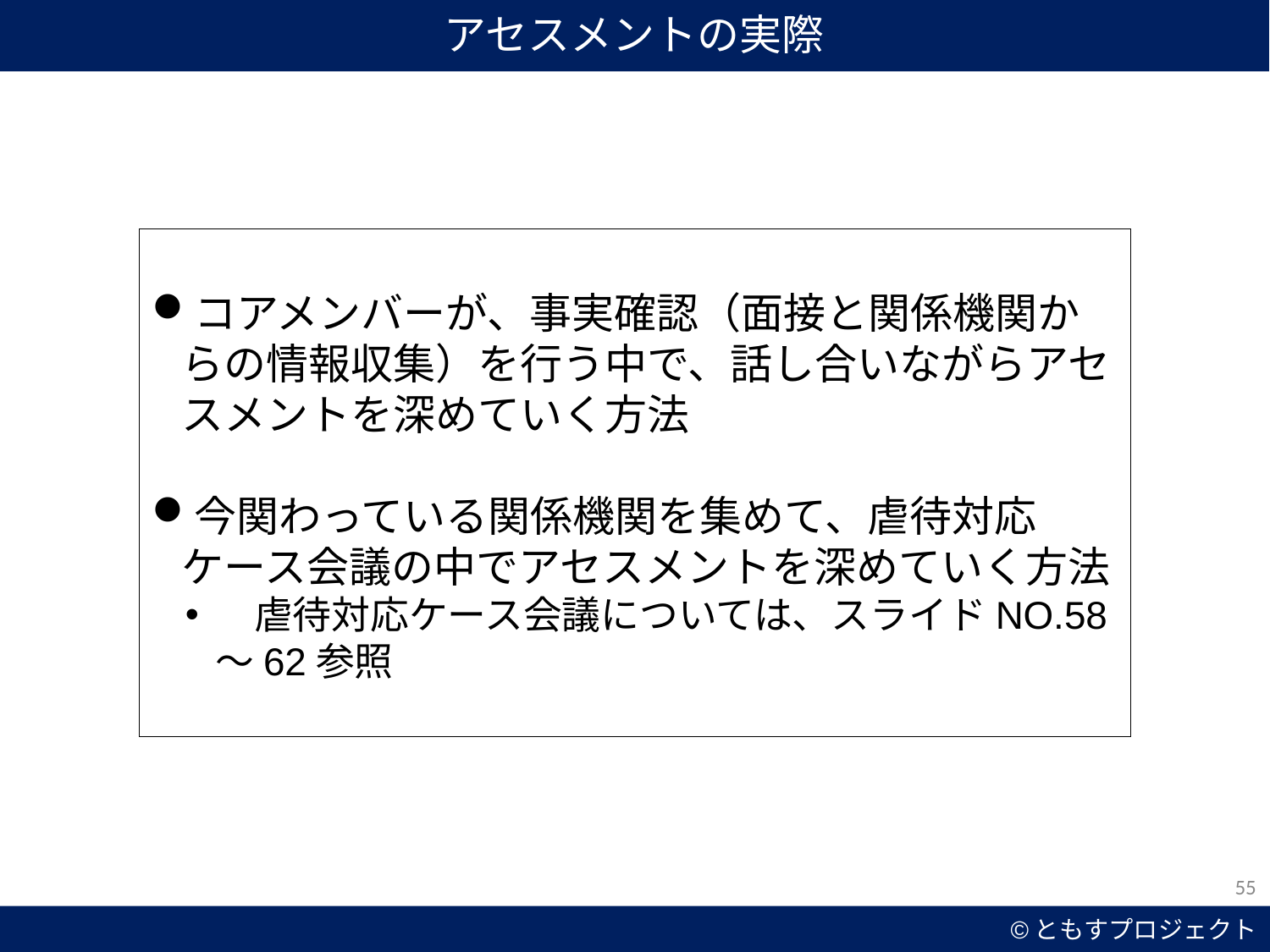

アセスメントの実際

コアメンバーが、事実確認（面接と関係機関からの情報収集）を行う中で、話し合いながらアセスメントを深めていく方法

今関わっている関係機関を集めて、虐待対応ケース会議の中でアセスメントを深めていく方法
　虐待対応ケース会議については、スライドNO.58～62参照

55
©ともすプロジェクト
55